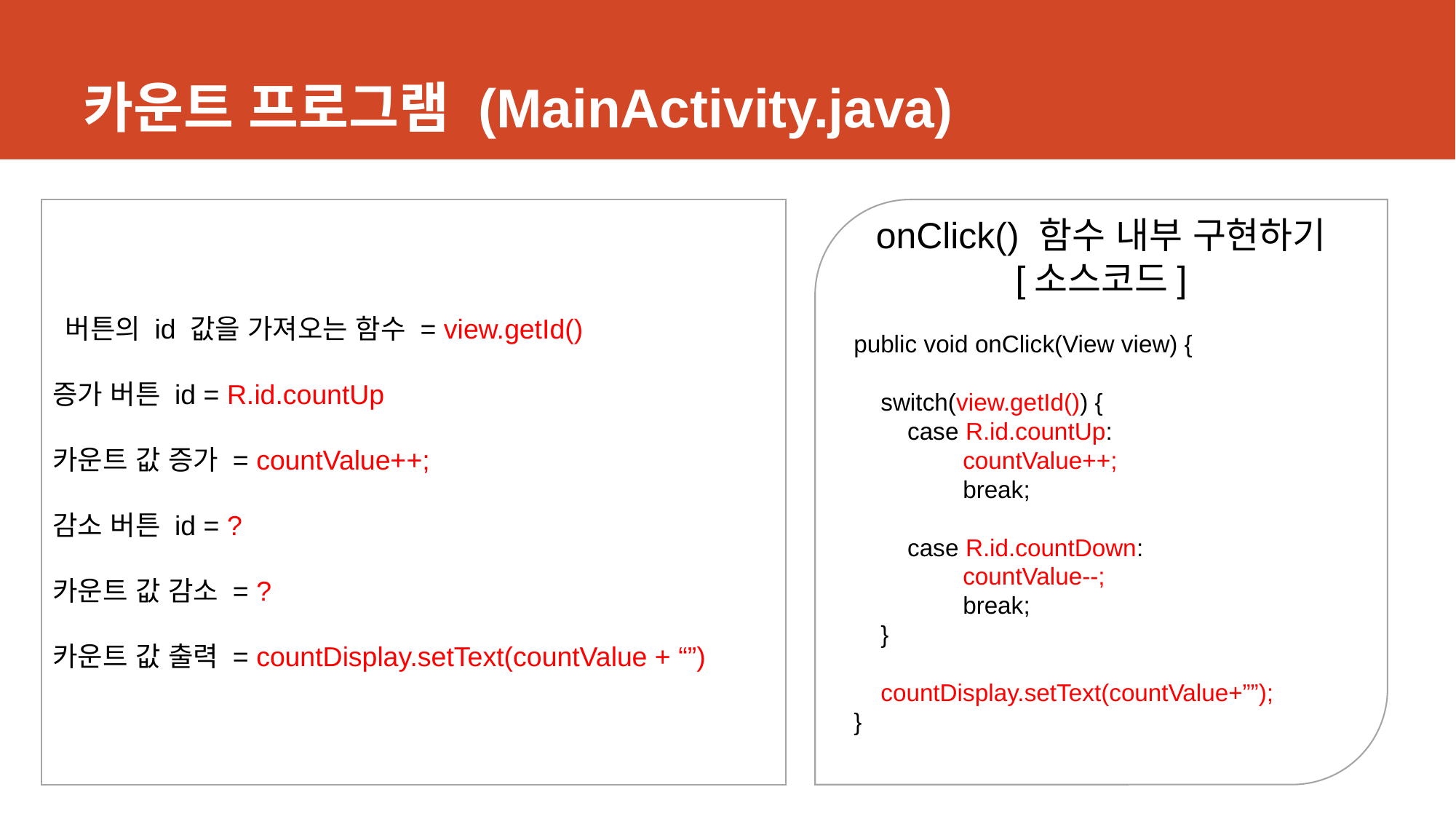

# 카운트 프로그램 (MainActivity.java)
 버튼의 id 값을 가져오는 함수 = view.getId()

증가 버튼 id = R.id.countUp

카운트 값 증가 = countValue++;

감소 버튼 id = ?

카운트 값 감소 = ?

카운트 값 출력 = countDisplay.setText(countValue + “”)

onClick() 함수 내부 구현하기 [소스코드]
public void onClick(View view) {
    switch(view.getId()) {
        case R.id.countUp:
           	countValue++;
	break;
        case R.id.countDown:
	countValue--;
	break;
    }
    countDisplay.setText(countValue+””);
}